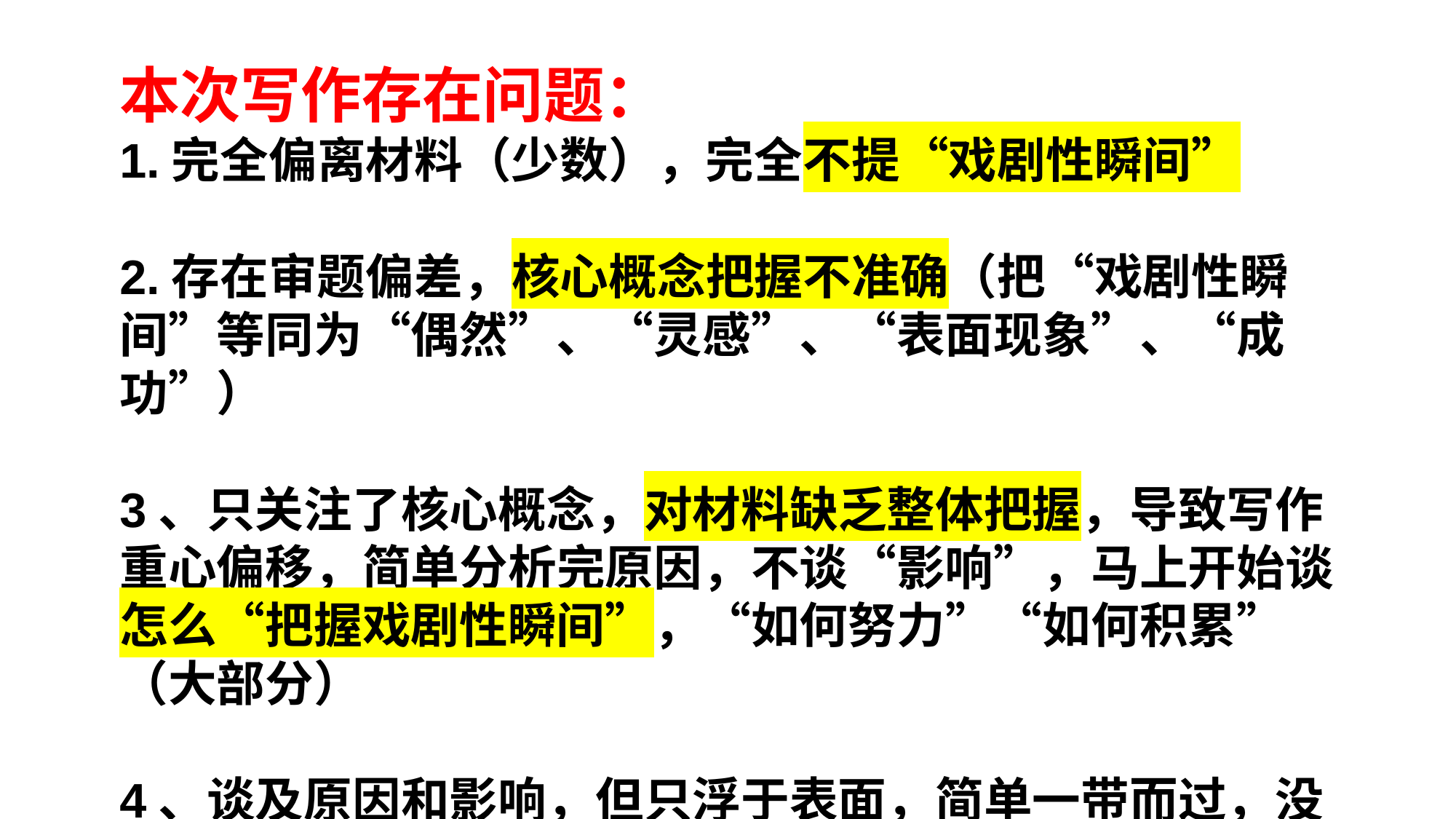

本次写作存在问题：
1.完全偏离材料（少数），完全不提“戏剧性瞬间”

2.存在审题偏差，核心概念把握不准确（把“戏剧性瞬间”等同为“偶然”、“灵感”、“表面现象”、“成功”）

3、只关注了核心概念，对材料缺乏整体把握，导致写作重心偏移，简单分析完原因，不谈“影响”，马上开始谈怎么“把握戏剧性瞬间”，“如何努力”“如何积累”（大部分）

4、谈及原因和影响，但只浮于表面，简单一带而过，没有深入的理论分析，只会罗列现象。